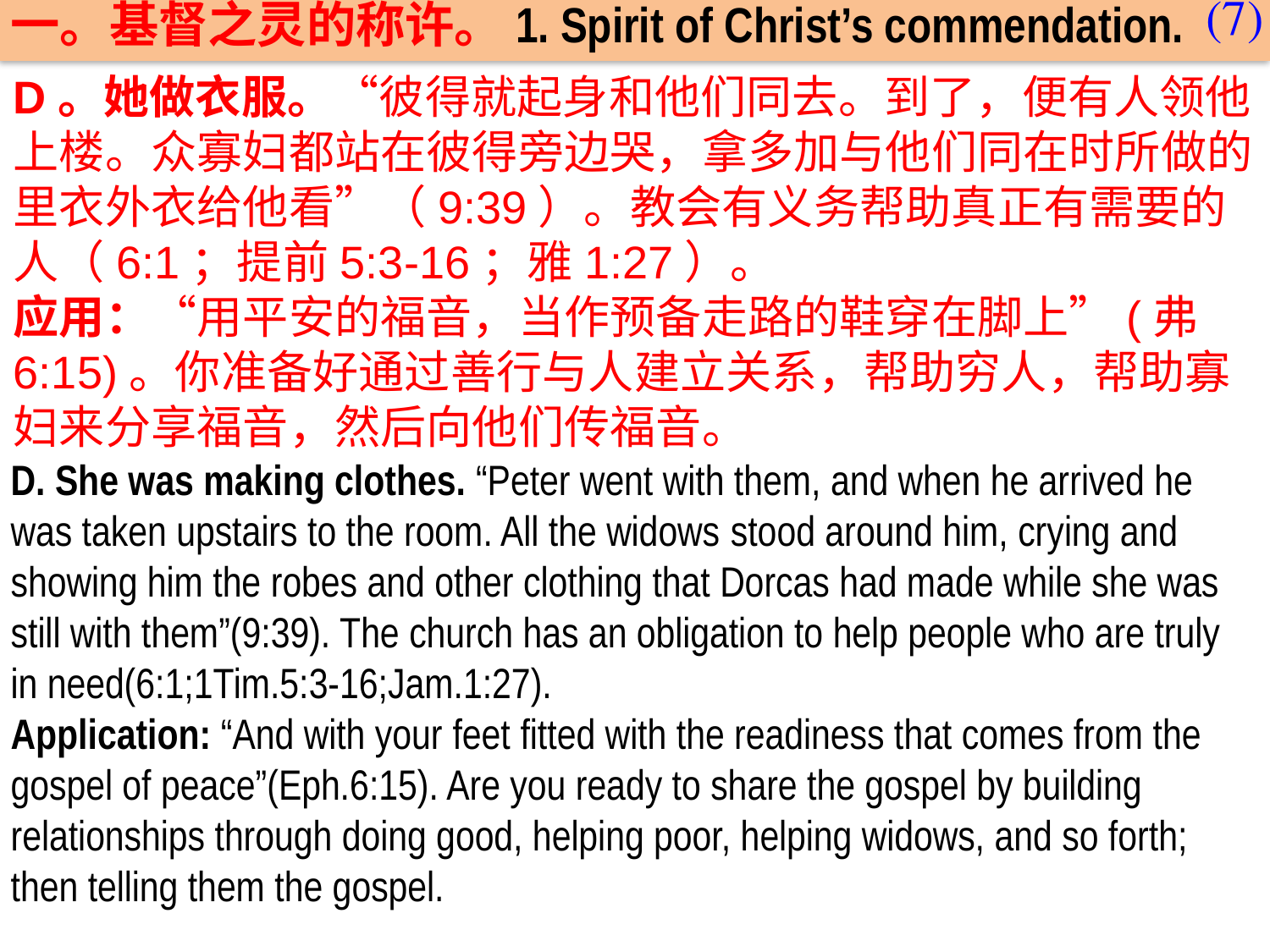

(7)
一。基督之灵的称许。1. Spirit of Christ’s commendation.

D。她做衣服。“彼得就起身和他们同去。到了，便有人领他上楼。众寡妇都站在彼得旁边哭，拿多加与他们同在时所做的里衣外衣给他看”（9:39）。教会有义务帮助真正有需要的人（6:1；提前5:3-16；雅1:27）。
应用：“用平安的福音，当作预备走路的鞋穿在脚上”(弗6:15)。你准备好通过善行与人建立关系，帮助穷人，帮助寡妇来分享福音，然后向他们传福音。
D. She was making clothes. “Peter went with them, and when he arrived he was taken upstairs to the room. All the widows stood around him, crying and showing him the robes and other clothing that Dorcas had made while she was still with them”(9:39). The church has an obligation to help people who are truly in need(6:1;1Tim.5:3-16;Jam.1:27).
Application: “And with your feet fitted with the readiness that comes from the gospel of peace”(Eph.6:15). Are you ready to share the gospel by building relationships through doing good, helping poor, helping widows, and so forth; then telling them the gospel.